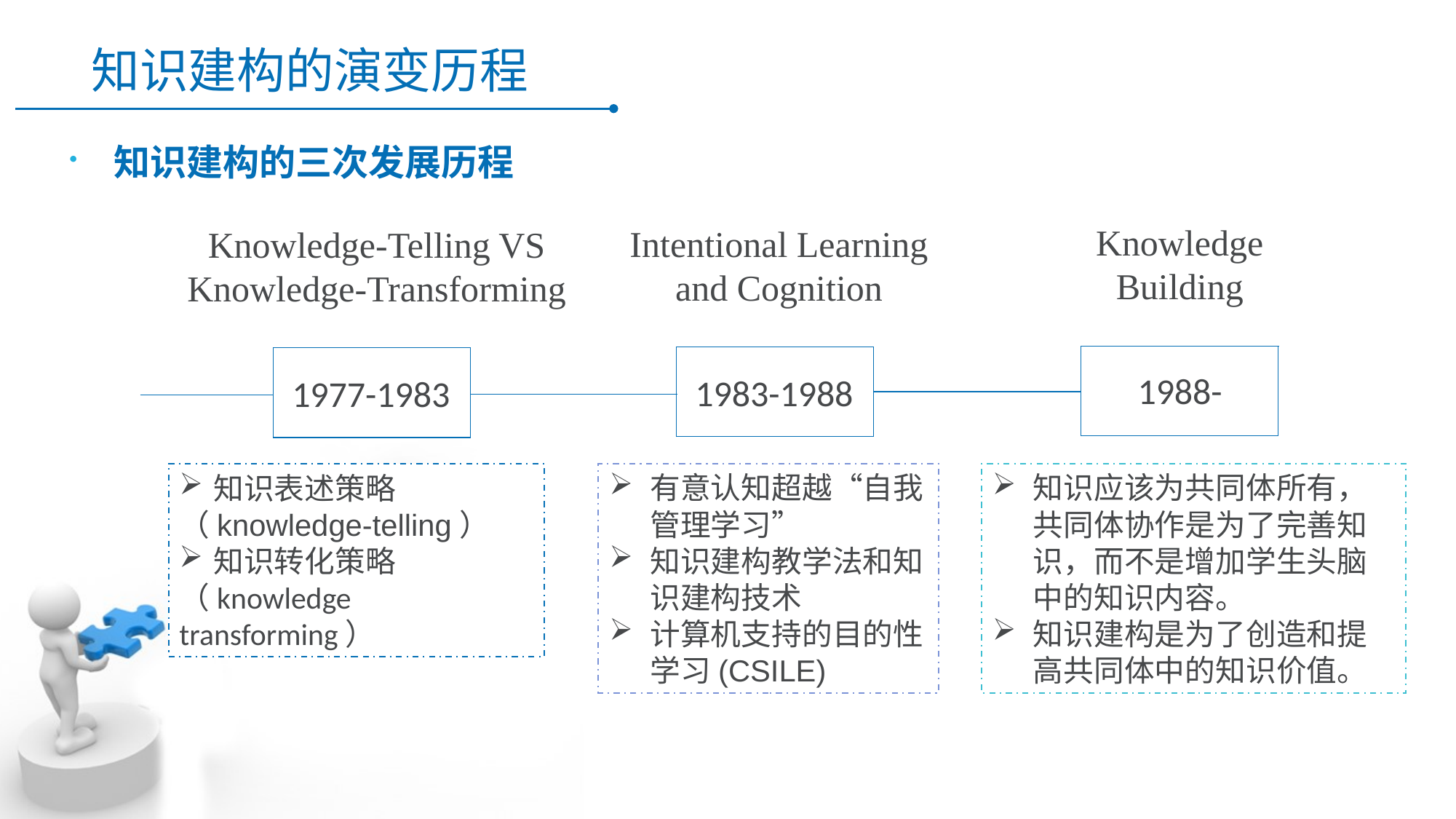

# 知识建构的演变历程
知识建构的三次发展历程
Knowledge Building
Knowledge-Telling VS Knowledge-Transforming
Intentional Learning and Cognition
1988-
1983-1988
1977-1983
知识表述策略
（knowledge-telling）
知识转化策略
（knowledge transforming）
有意认知超越“自我管理学习”
知识建构教学法和知识建构技术
计算机支持的目的性学习(CSILE)
知识应该为共同体所有，共同体协作是为了完善知识，而不是增加学生头脑中的知识内容。
知识建构是为了创造和提高共同体中的知识价值。